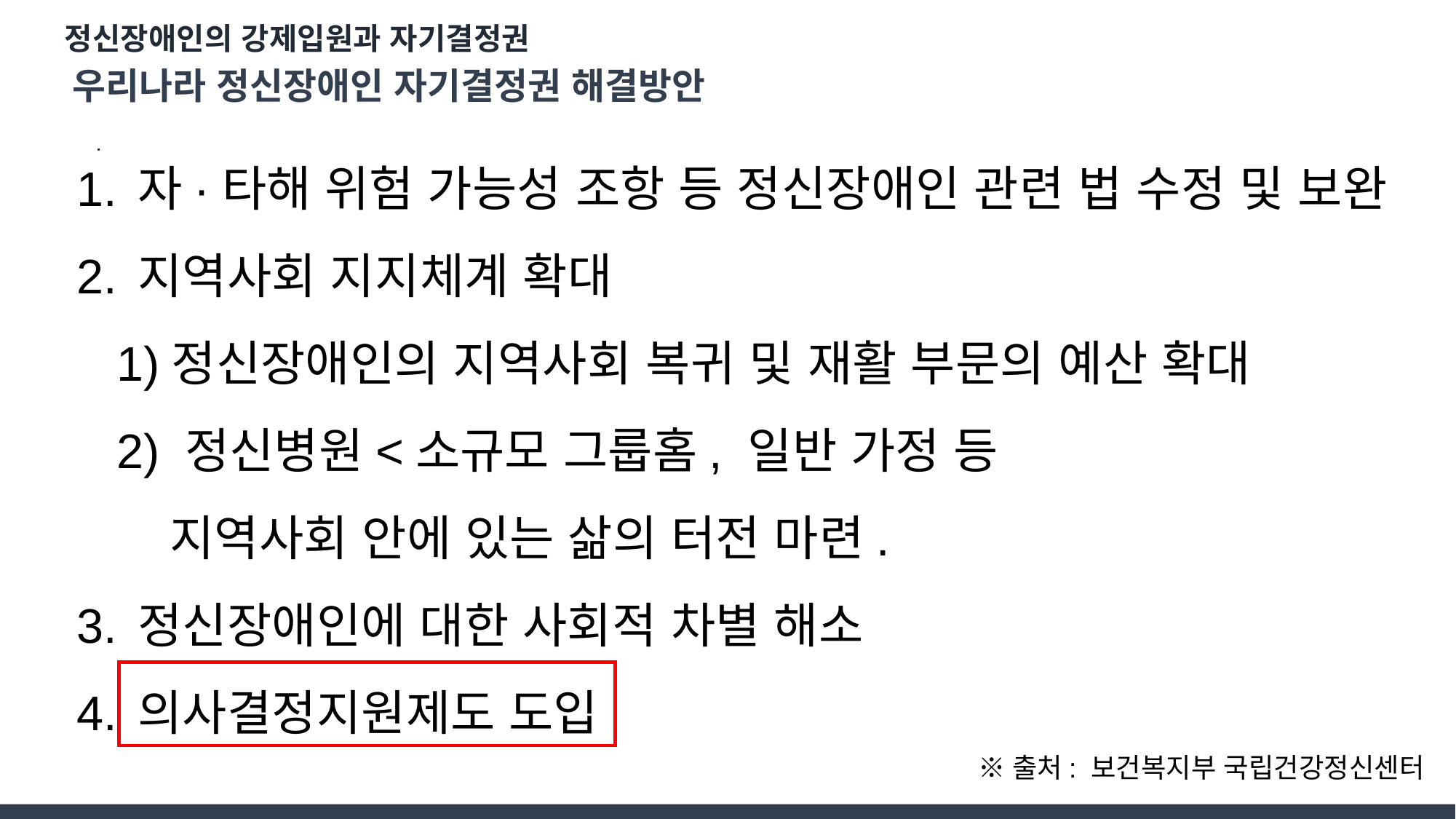

정신장애인의 강제입원과 자기결정권
우리나라 정신장애인 자기결정권 해결방안
자·타해 위험 가능성 조항 등 정신장애인 관련 법 수정 및 보완
지역사회 지지체계 확대
   1)정신장애인의 지역사회 복귀 및 재활 부문의 예산 확대
   2) 정신병원<소규모 그룹홈, 일반 가정 등
      지역사회 안에 있는 삶의 터전 마련.
정신장애인에 대한 사회적 차별 해소
의사결정지원제도 도입
.

※출처: 보건복지부 국립건강정신센터